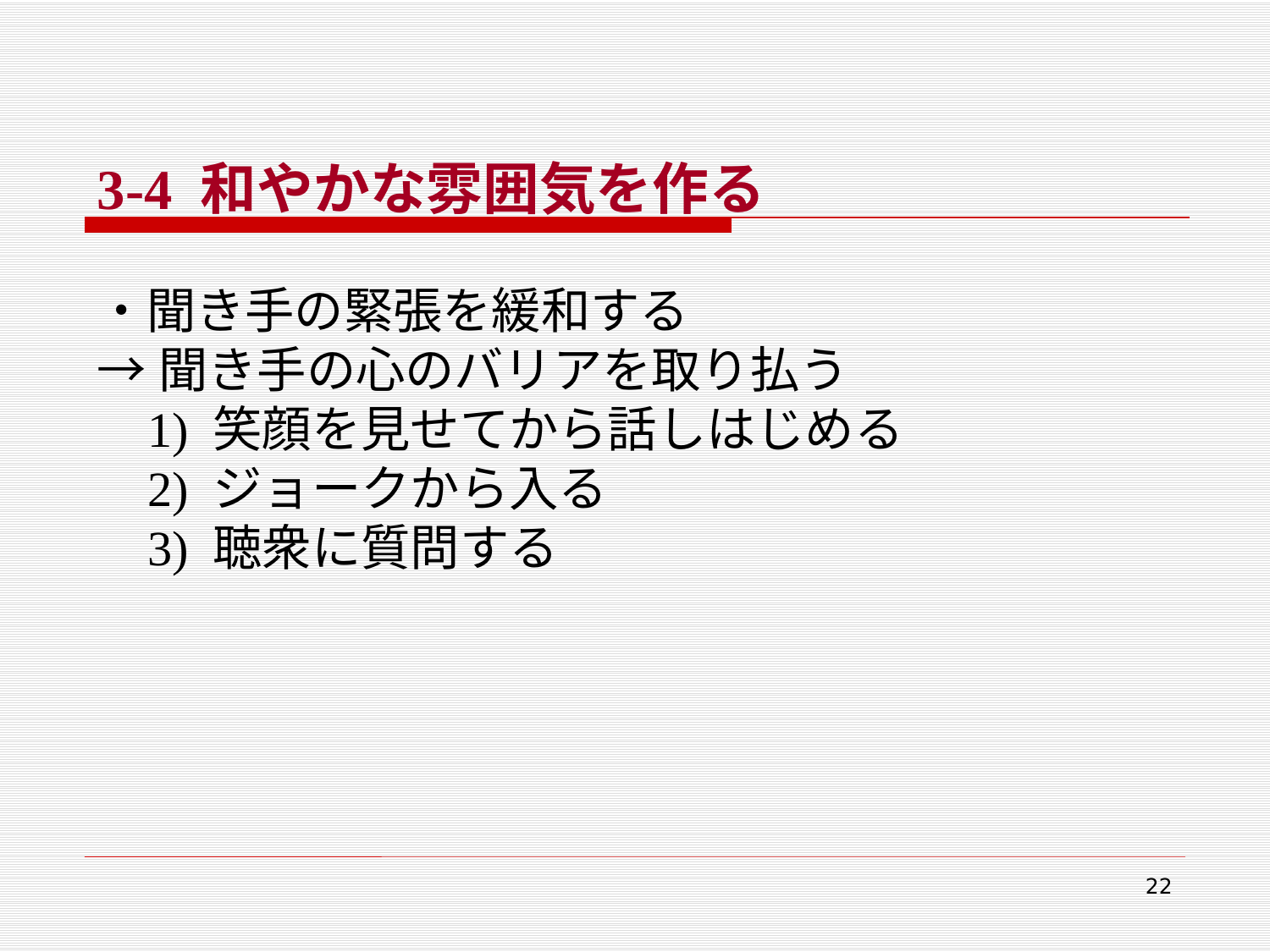

3-4 和やかな雰囲気を作る

・聞き手の緊張を緩和する
→聞き手の心のバリアを取り払う
	1) 笑顔を見せてから話しはじめる
	2) ジョークから入る
	3) 聴衆に質問する

22